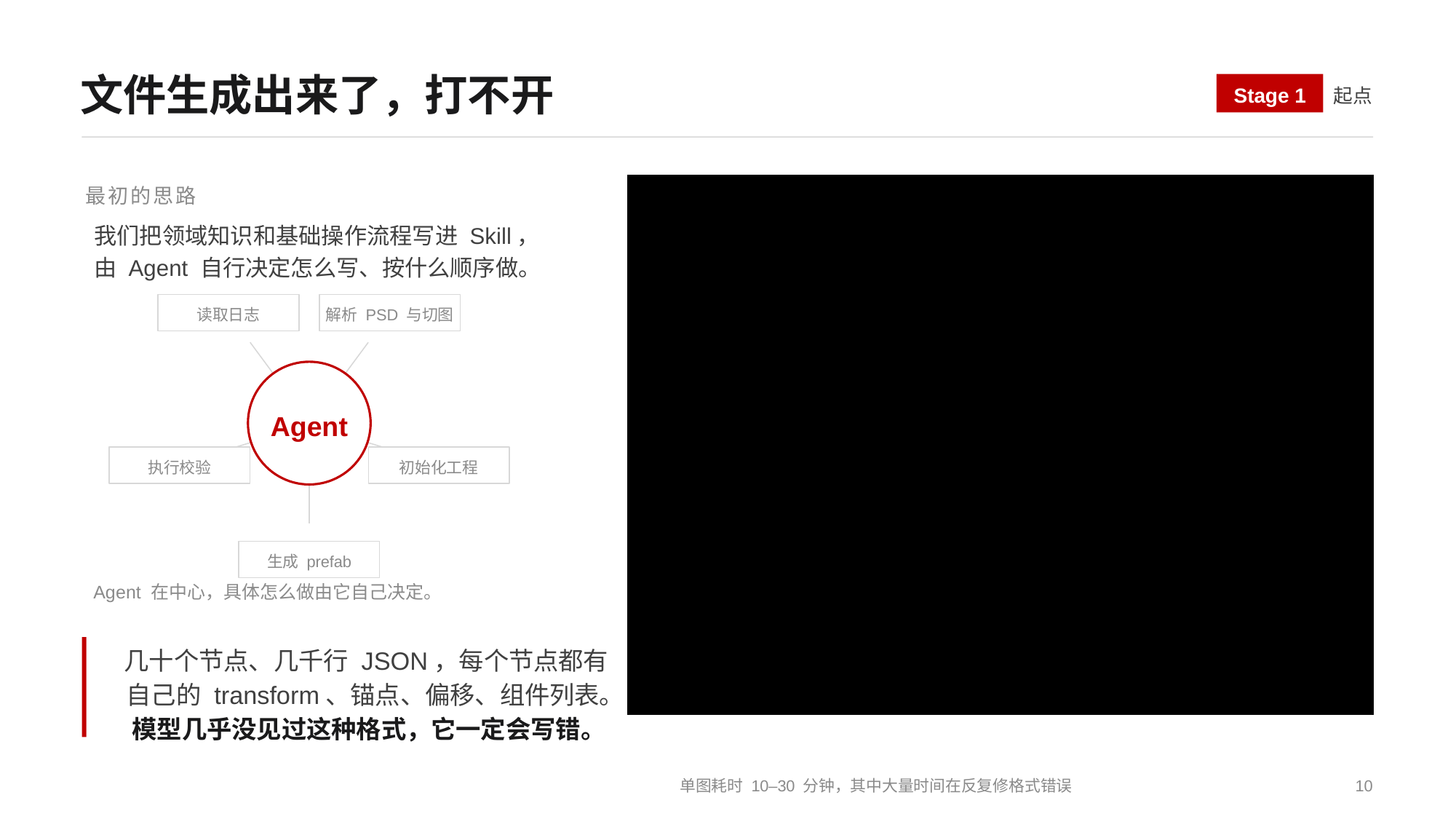

文件生成出来了，打不开

Stage 1
起点

最初的思路
我们把领域知识和基础操作流程写进 Skill，
由 Agent 自行决定怎么写、按什么顺序做。

读取日志
解析 PSD 与切图

Agent

执行校验
初始化工程

生成 prefab
Agent 在中心，具体怎么做由它自己决定。

几十个节点、几千行 JSON，每个节点都有
自己的 transform、锚点、偏移、组件列表。
模型几乎没见过这种格式，它一定会写错。
单图耗时 10–30 分钟，其中大量时间在反复修格式错误
10